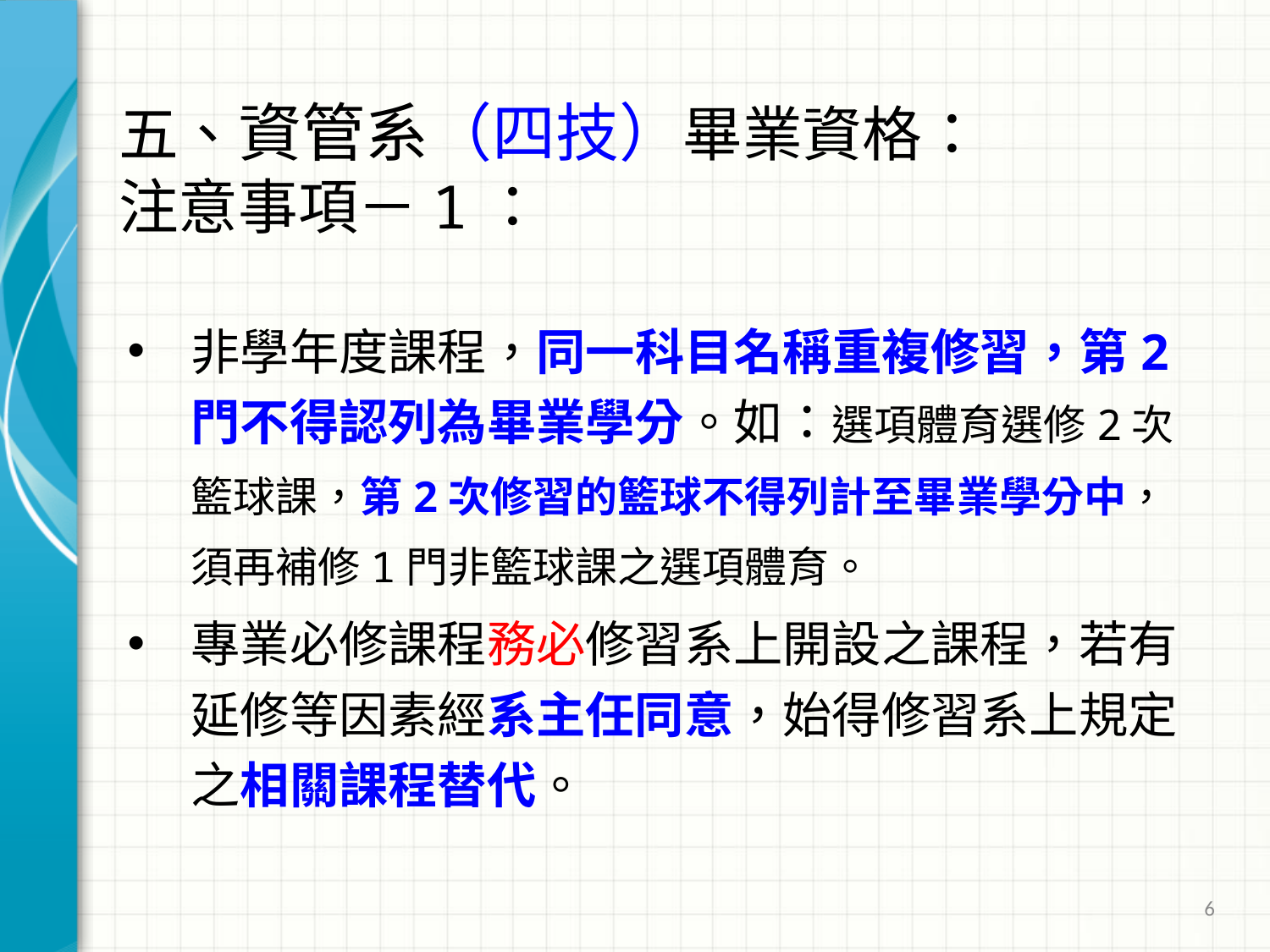

# 五、資管系（四技）畢業資格： 注意事項－1：
非學年度課程，同一科目名稱重複修習，第2門不得認列為畢業學分。如：選項體育選修2次籃球課，第2次修習的籃球不得列計至畢業學分中，須再補修1門非籃球課之選項體育。
專業必修課程務必修習系上開設之課程，若有延修等因素經系主任同意，始得修習系上規定之相關課程替代。

6